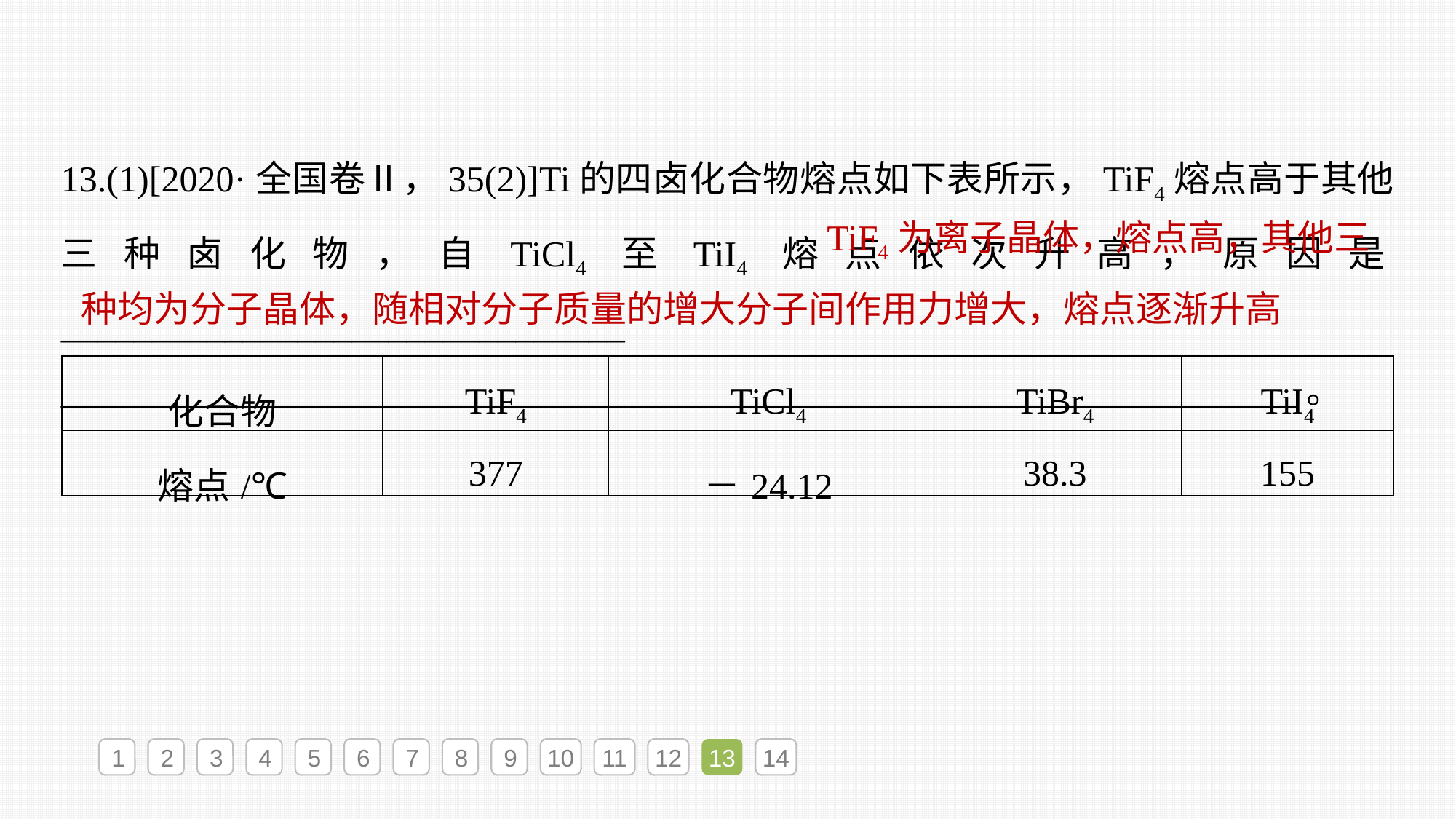

13.(1)[2020·全国卷Ⅱ，35(2)]Ti的四卤化合物熔点如下表所示，TiF4熔点高于其他三种卤化物，自TiCl4至TiI4熔点依次升高，原因是_______________________________
____________________________________________________________________。
                                                                                  TiF4为离子晶体，熔点高，其他三种均为分子晶体，随相对分子质量的增大分子间作用力增大，熔点逐渐升高
| 化合物 | TiF4 | TiCl4 | TiBr4 | TiI4 |
| --- | --- | --- | --- | --- |
| 熔点/℃ | 377 | －24.12 | 38.3 | 155 |
1
2
3
4
5
6
7
8
9
10
11
12
13
14